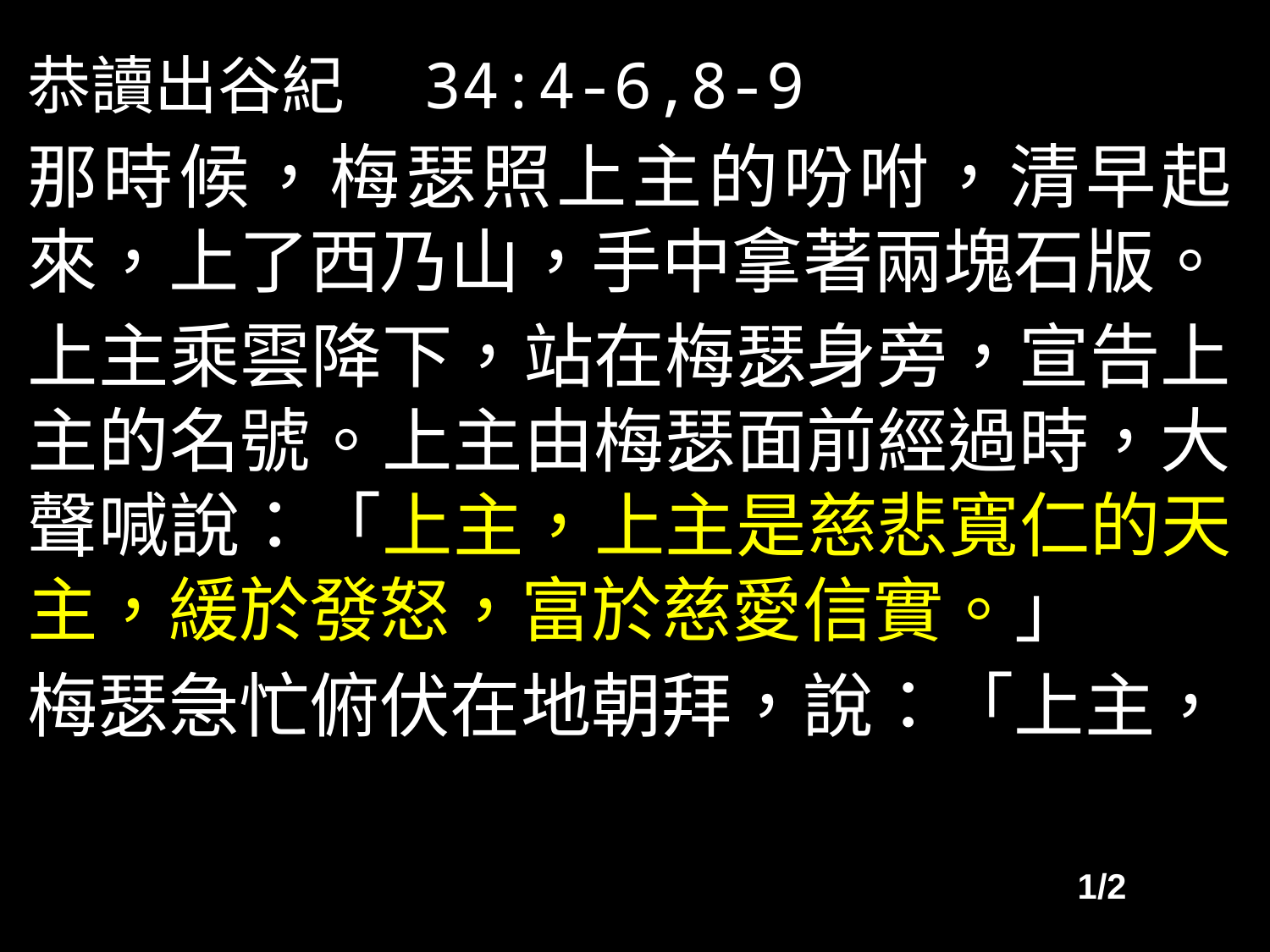

恭讀出谷紀　34:4-6,8-9
那時候，梅瑟照上主的吩咐，清早起來，上了西乃山，手中拿著兩塊石版。
上主乘雲降下，站在梅瑟身旁，宣告上主的名號。上主由梅瑟面前經過時，大聲喊說：「上主，上主是慈悲寬仁的天主，緩於發怒，富於慈愛信實。」
梅瑟急忙俯伏在地朝拜，說：「上主，
1/2